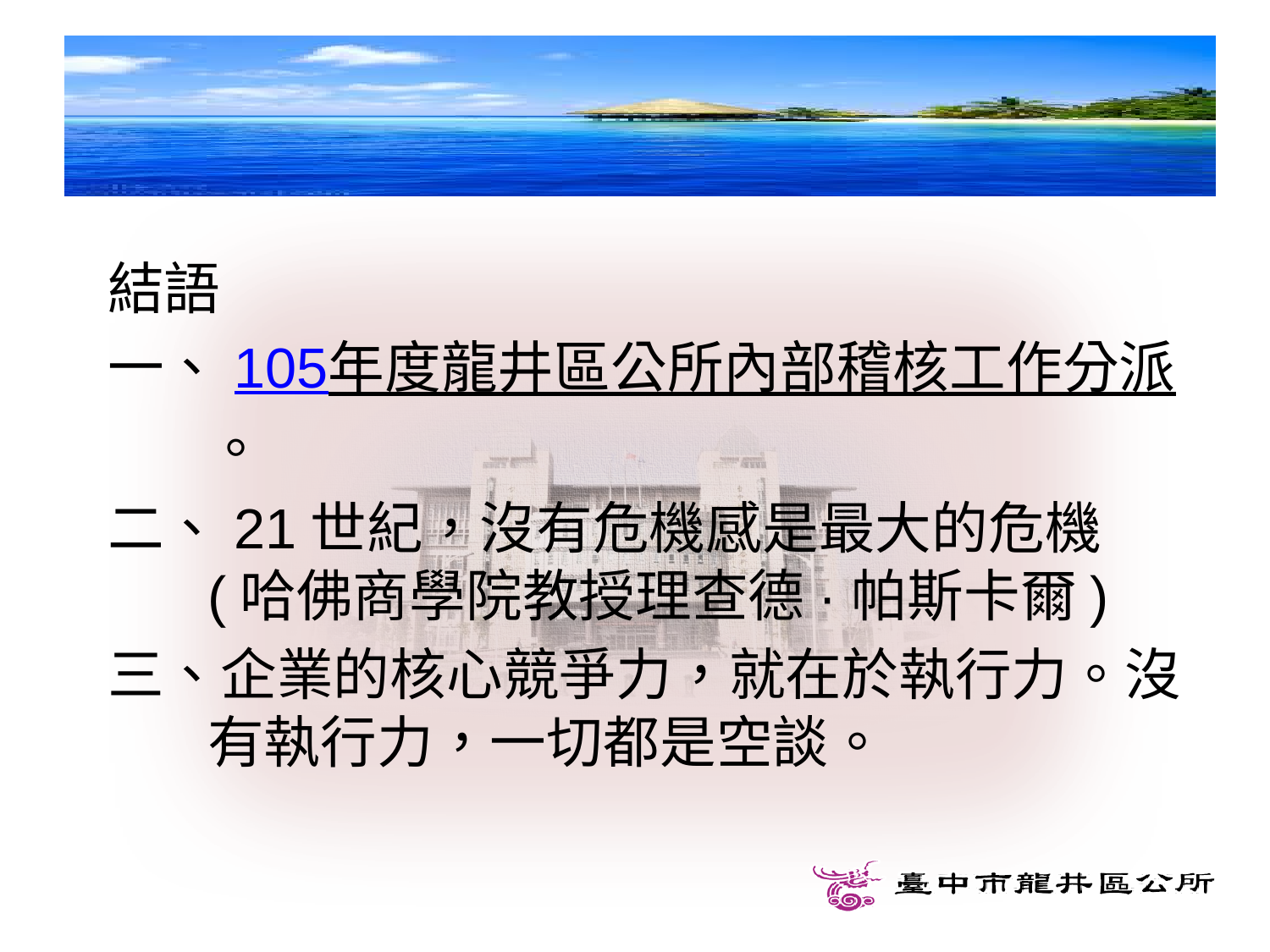

#
結語
一、105年度龍井區公所內部稽核工作分派。
二、21世紀，沒有危機感是最大的危機(哈佛商學院教授理查德·帕斯卡爾)
三、企業的核心競爭力，就在於執行力。沒有執行力，一切都是空談。